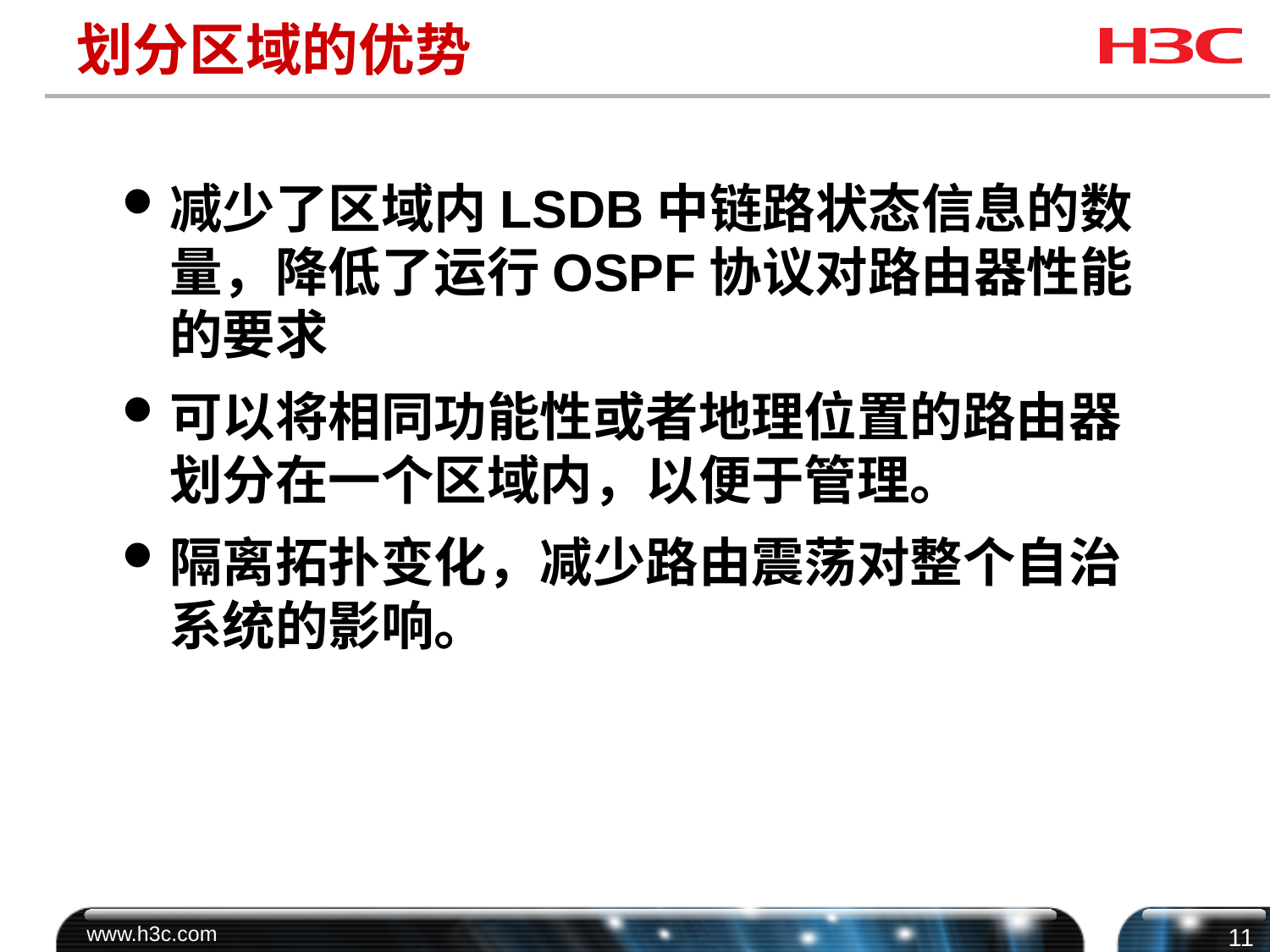

# 划分区域的优势
减少了区域内LSDB中链路状态信息的数量，降低了运行OSPF协议对路由器性能的要求
可以将相同功能性或者地理位置的路由器划分在一个区域内，以便于管理。
隔离拓扑变化，减少路由震荡对整个自治系统的影响。